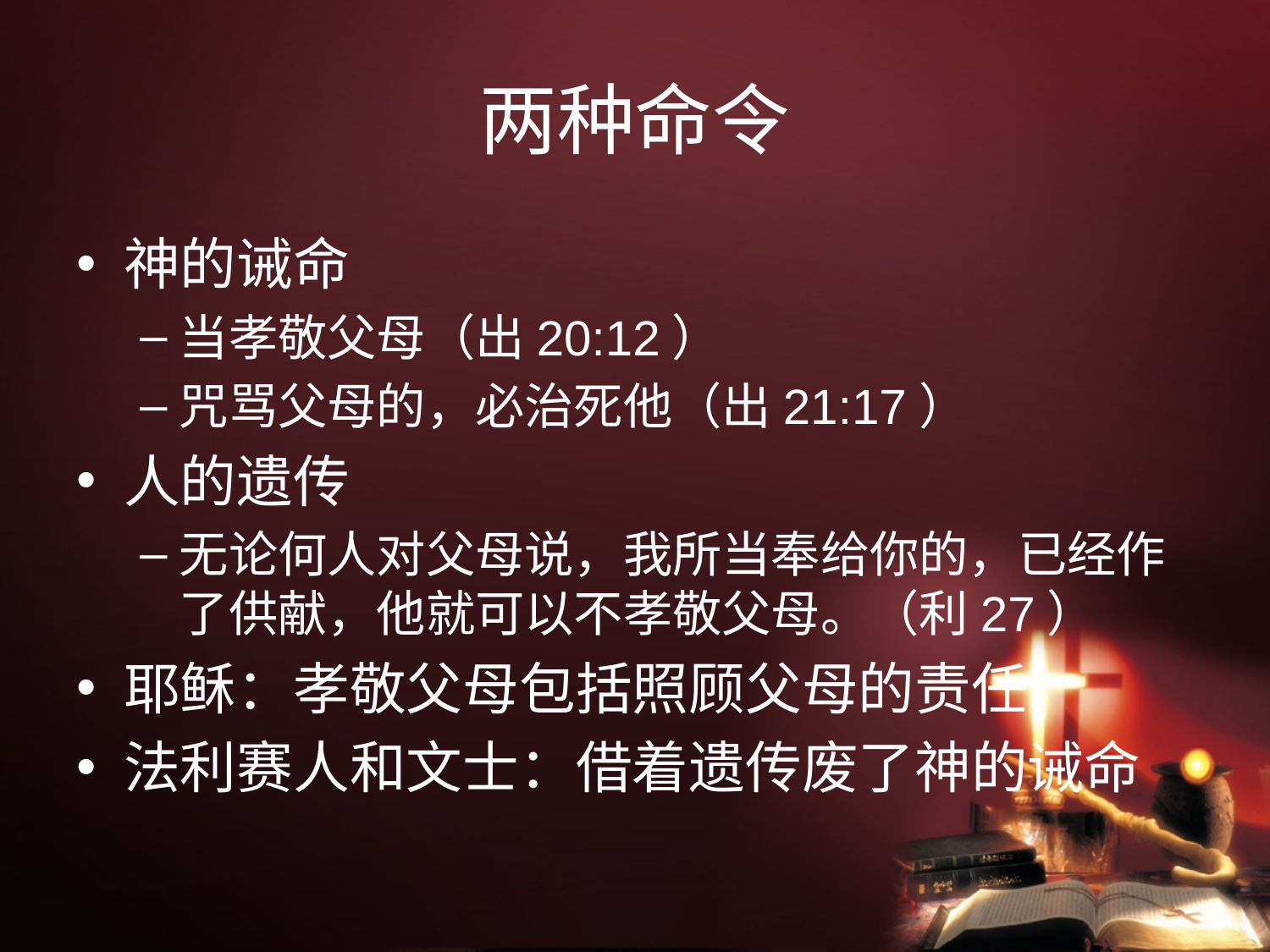

# 两种命令
神的诫命
当孝敬父母（出20:12）
咒骂父母的，必治死他（出21:17）
人的遗传
无论何人对父母说，我所当奉给你的，已经作了供献，他就可以不孝敬父母。（利27）
耶稣：孝敬父母包括照顾父母的责任
法利赛人和文士：借着遗传废了神的诫命